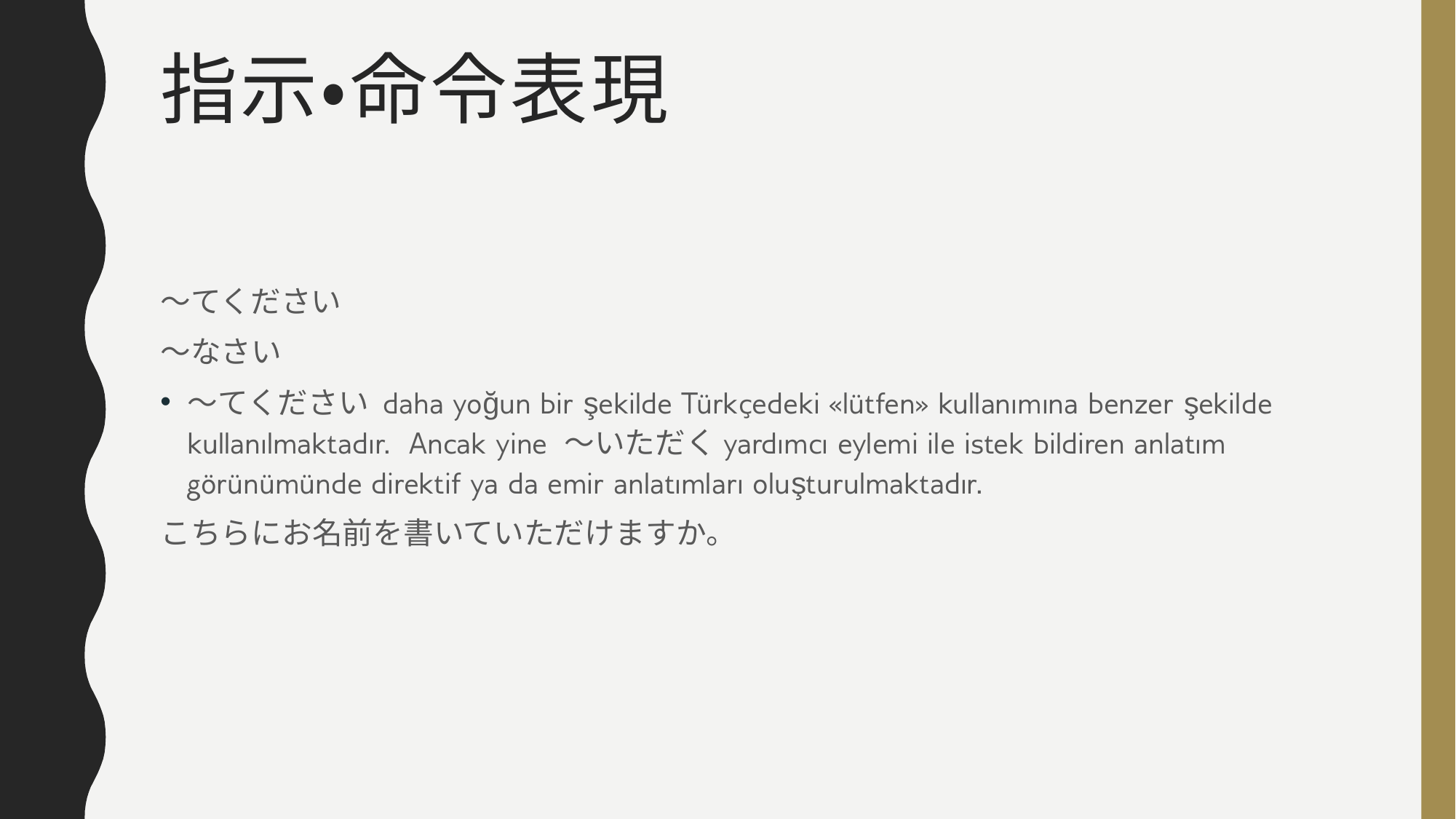

# 指示・命令表現
～てください
～なさい
～てください daha yoğun bir şekilde Türkçedeki «lütfen» kullanımına benzer şekilde kullanılmaktadır.  Ancak yine ～いただくyardımcı eylemi ile istek bildiren anlatım görünümünde direktif ya da emir anlatımları oluşturulmaktadır.
こちらにお名前を書いていただけますか。